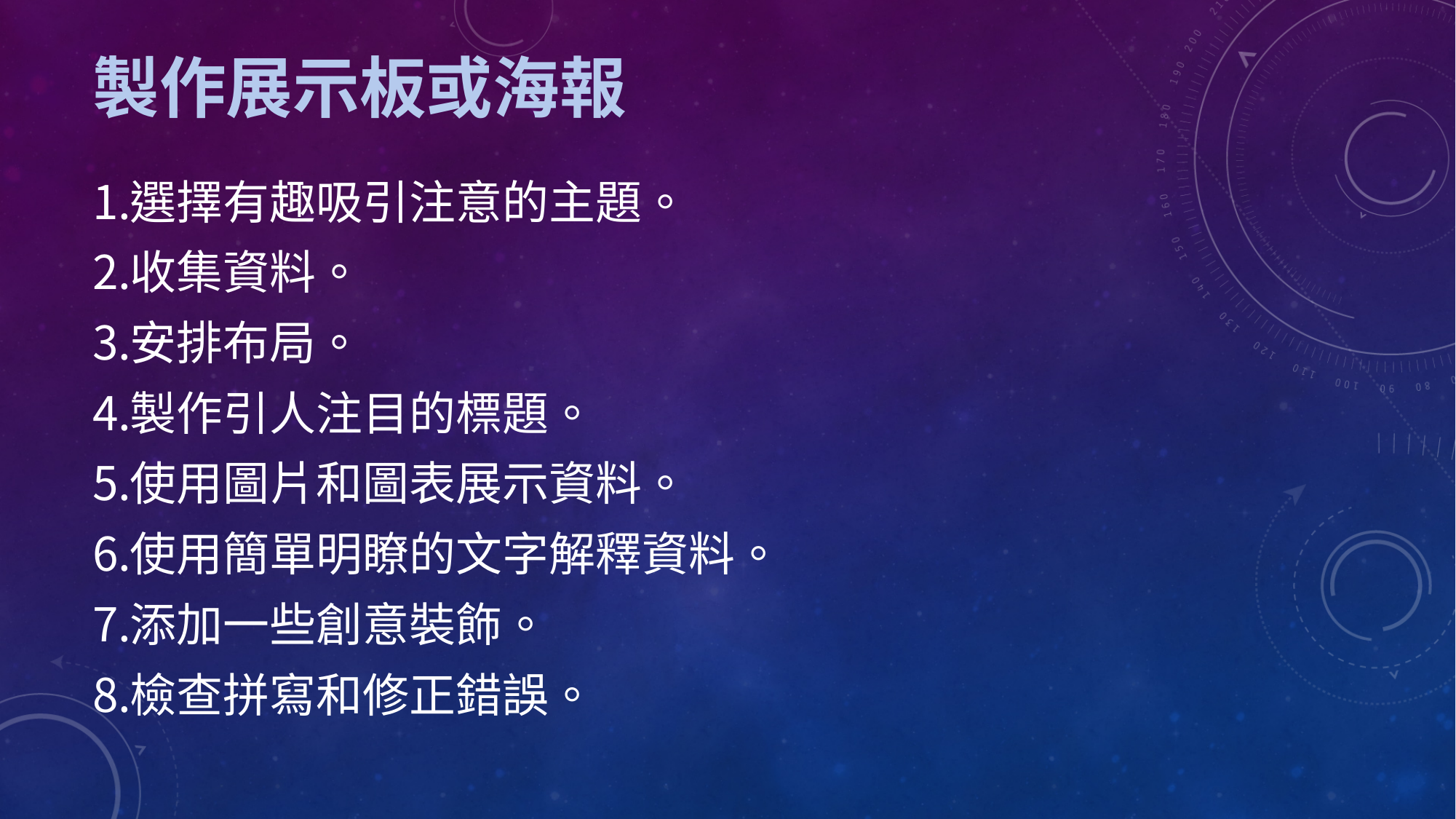

# 製作展示板或海報
選擇有趣吸引注意的主題。
收集資料。
安排布局。
製作引人注目的標題。
使用圖片和圖表展示資料。
使用簡單明瞭的文字解釋資料。
添加一些創意裝飾。
檢查拼寫和修正錯誤。